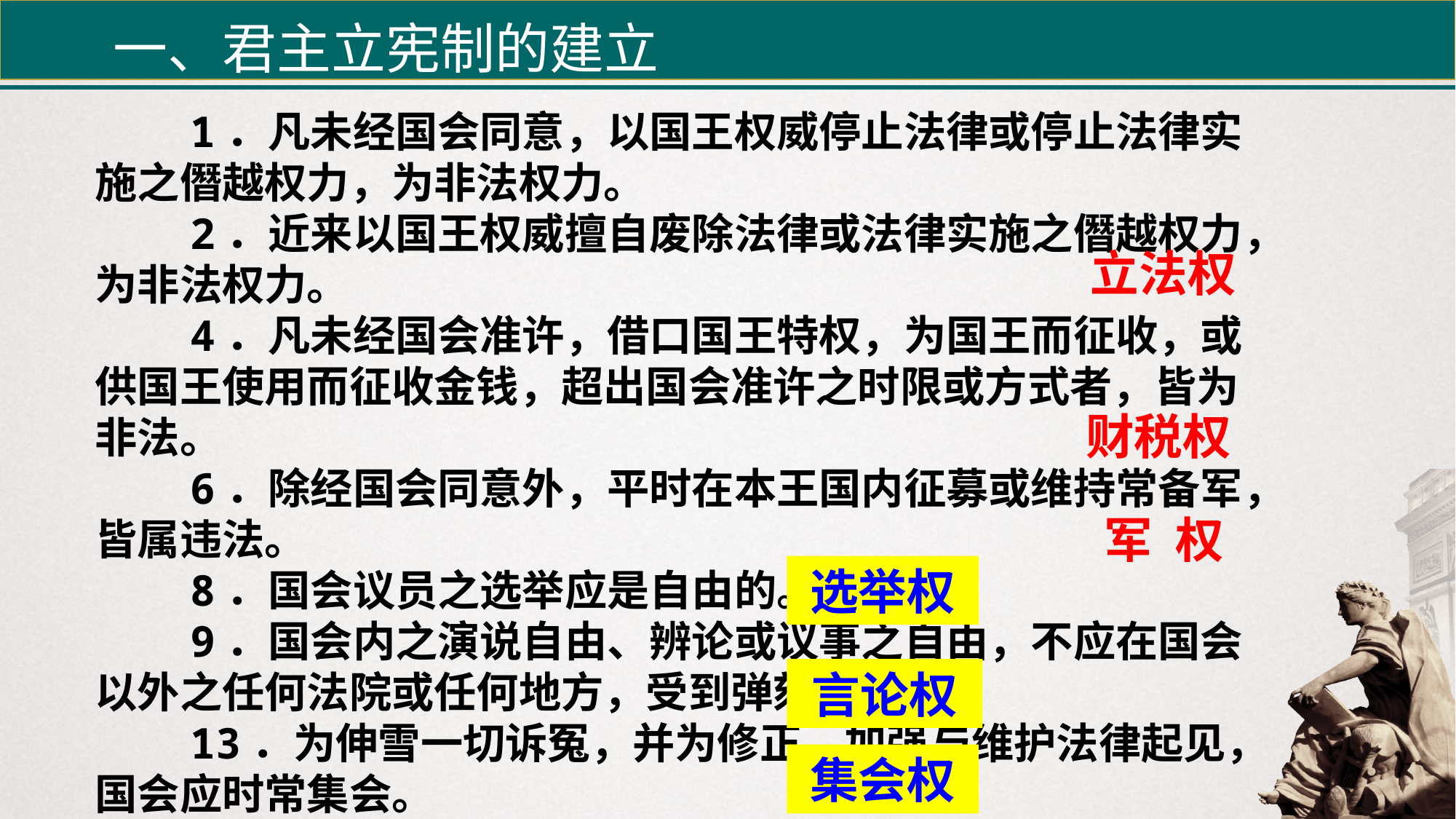

一、君主立宪制的建立
　　1．凡未经国会同意，以国王权威停止法律或停止法律实施之僭越权力，为非法权力。
　　2．近来以国王权威擅自废除法律或法律实施之僭越权力，为非法权力。
　　4．凡未经国会准许，借口国王特权，为国王而征收，或供国王使用而征收金钱，超出国会准许之时限或方式者，皆为非法。
　　6．除经国会同意外，平时在本王国内征募或维持常备军，皆属违法。
　　8．国会议员之选举应是自由的。
　　9．国会内之演说自由、辨论或议事之自由，不应在国会以外之任何法院或任何地方，受到弹劾或讯问。
　　13．为伸雪一切诉冤，并为修正、加强与维护法律起见，国会应时常集会。
立法权
财税权
军  权
选举权
言论权
集会权